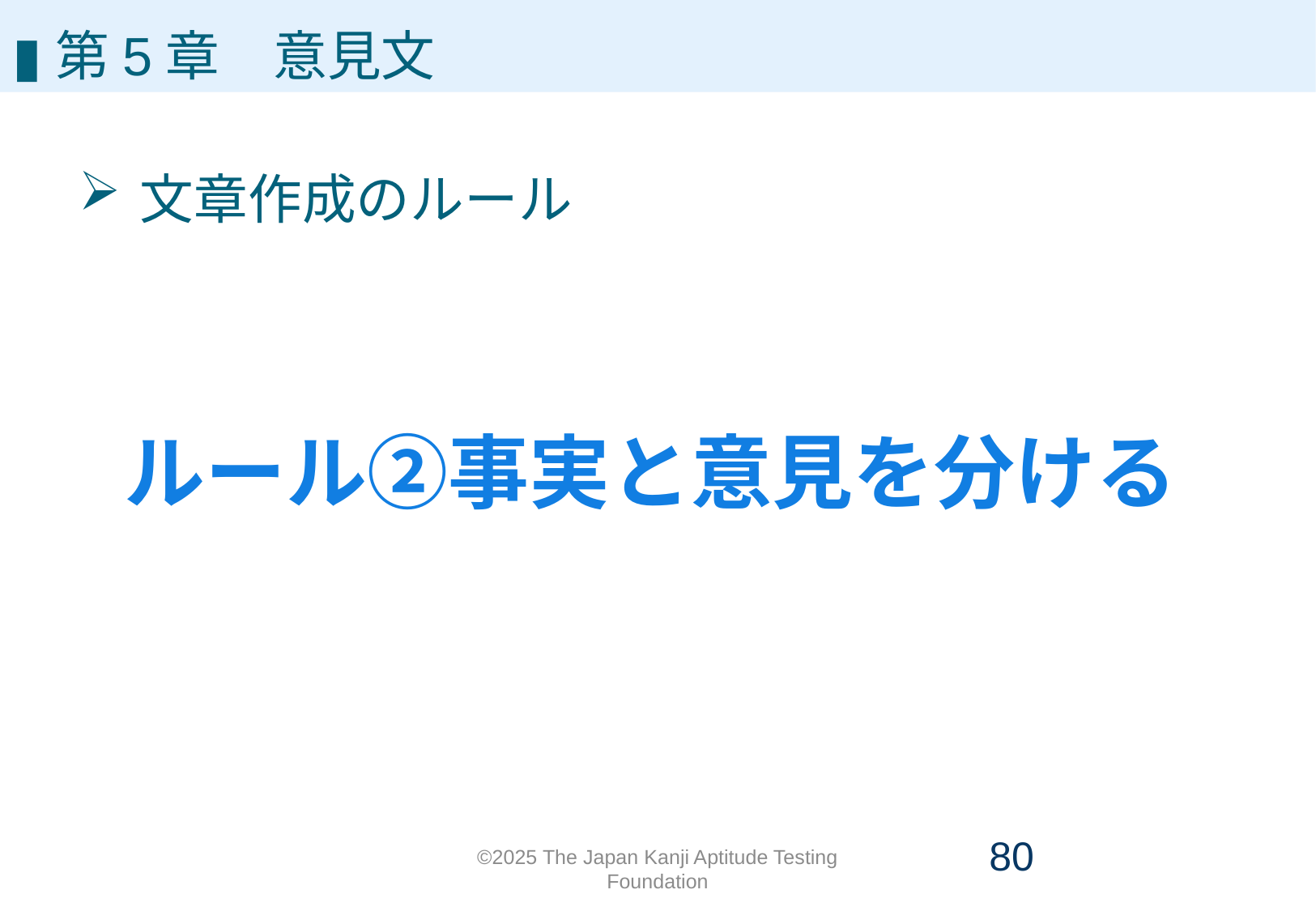

# 第5章
▮第5章　意見文
文章作成のルール
ルール②事実と意見を分ける
©2025 The Japan Kanji Aptitude Testing Foundation
80